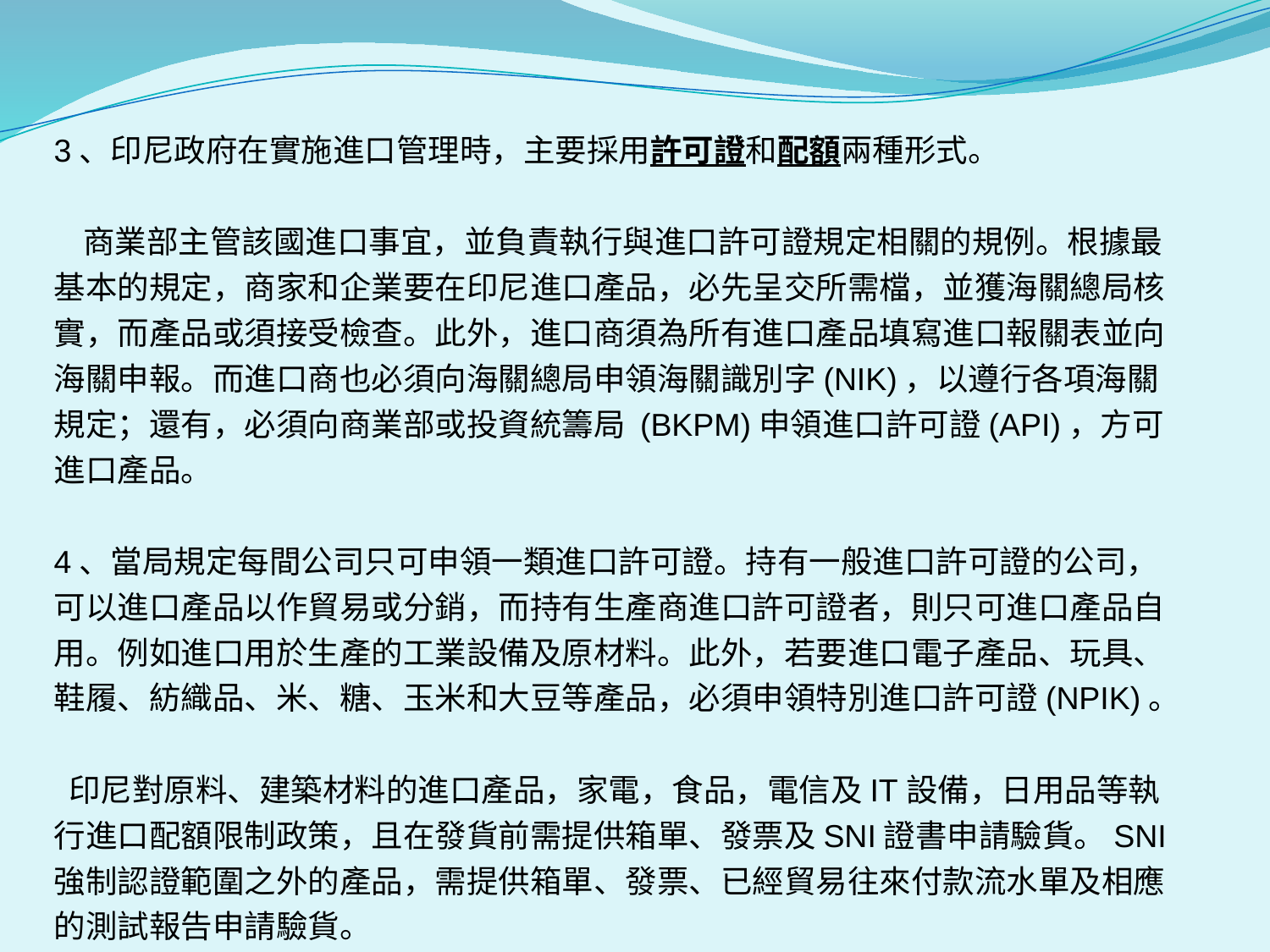

3、印尼政府在實施進口管理時，主要採用許可證和配額兩種形式。

   商業部主管該國進口事宜，並負責執行與進口許可證規定相關的規例。根據最基本的規定，商家和企業要在印尼進口產品，必先呈交所需檔，並獲海關總局核實，而產品或須接受檢查。此外，進口商須為所有進口產品填寫進口報關表並向海關申報。而進口商也必須向海關總局申領海關識別字(NIK)，以遵行各項海關規定；還有，必須向商業部或投資統籌局 (BKPM)申領進口許可證(API)，方可進口產品。

4、當局規定每間公司只可申領一類進口許可證。持有一般進口許可證的公司，可以進口產品以作貿易或分銷，而持有生產商進口許可證者，則只可進口產品自用。例如進口用於生產的工業設備及原材料。此外，若要進口電子產品、玩具、鞋履、紡織品、米、糖、玉米和大豆等產品，必須申領特別進口許可證(NPIK)。

 印尼對原料、建築材料的進口產品，家電，食品，電信及IT設備，日用品等執行進口配額限制政策，且在發貨前需提供箱單、發票及SNI證書申請驗貨。SNI強制認證範圍之外的產品，需提供箱單、發票、已經貿易往來付款流水單及相應的測試報告申請驗貨。